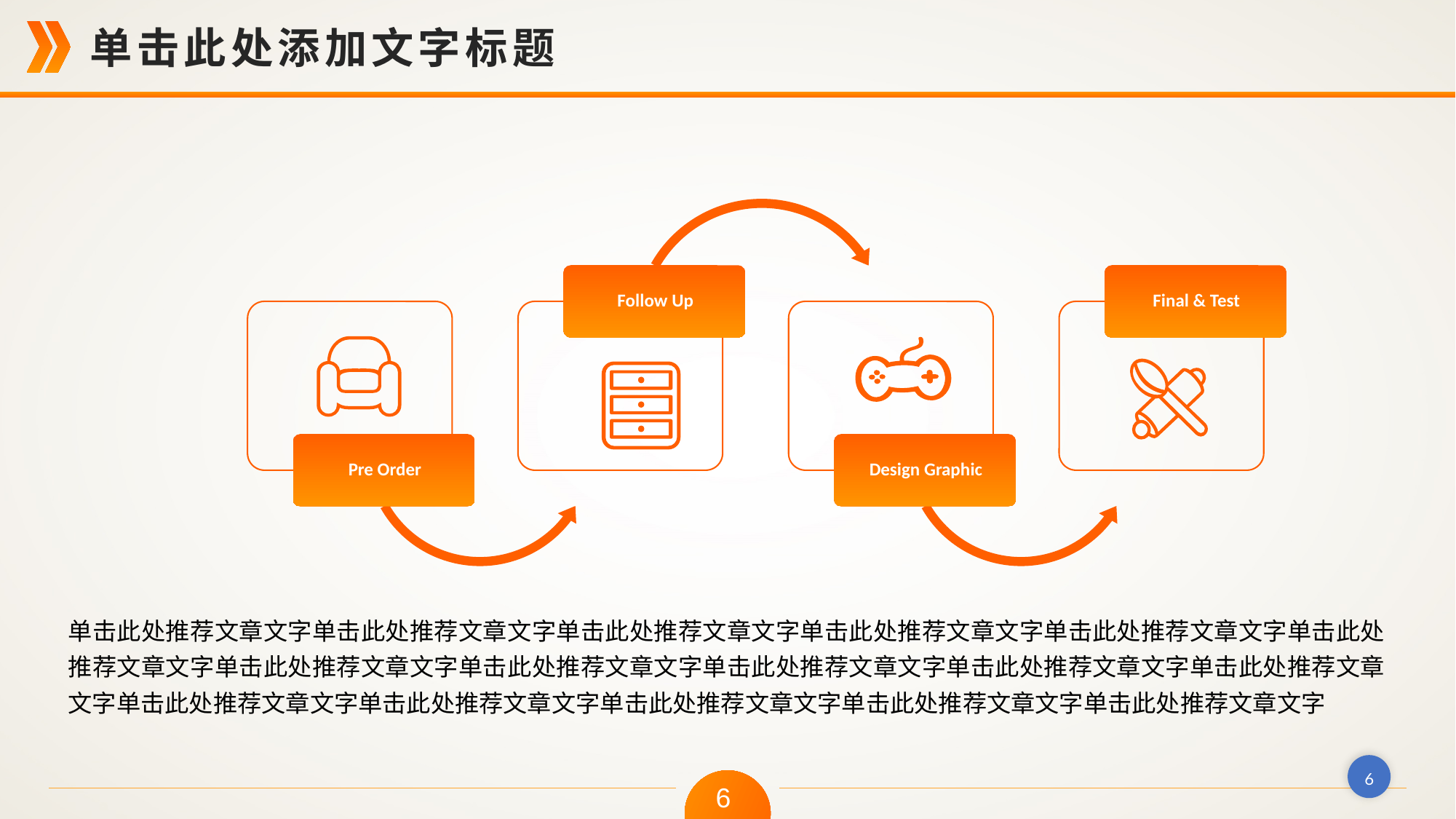

Pre Order
Follow Up
Design Graphic
Final & Test

单击此处推荐文章文字单击此处推荐文章文字单击此处推荐文章文字单击此处推荐文章文字单击此处推荐文章文字单击此处推荐文章文字单击此处推荐文章文字单击此处推荐文章文字单击此处推荐文章文字单击此处推荐文章文字单击此处推荐文章文字单击此处推荐文章文字单击此处推荐文章文字单击此处推荐文章文字单击此处推荐文章文字单击此处推荐文章文字

6